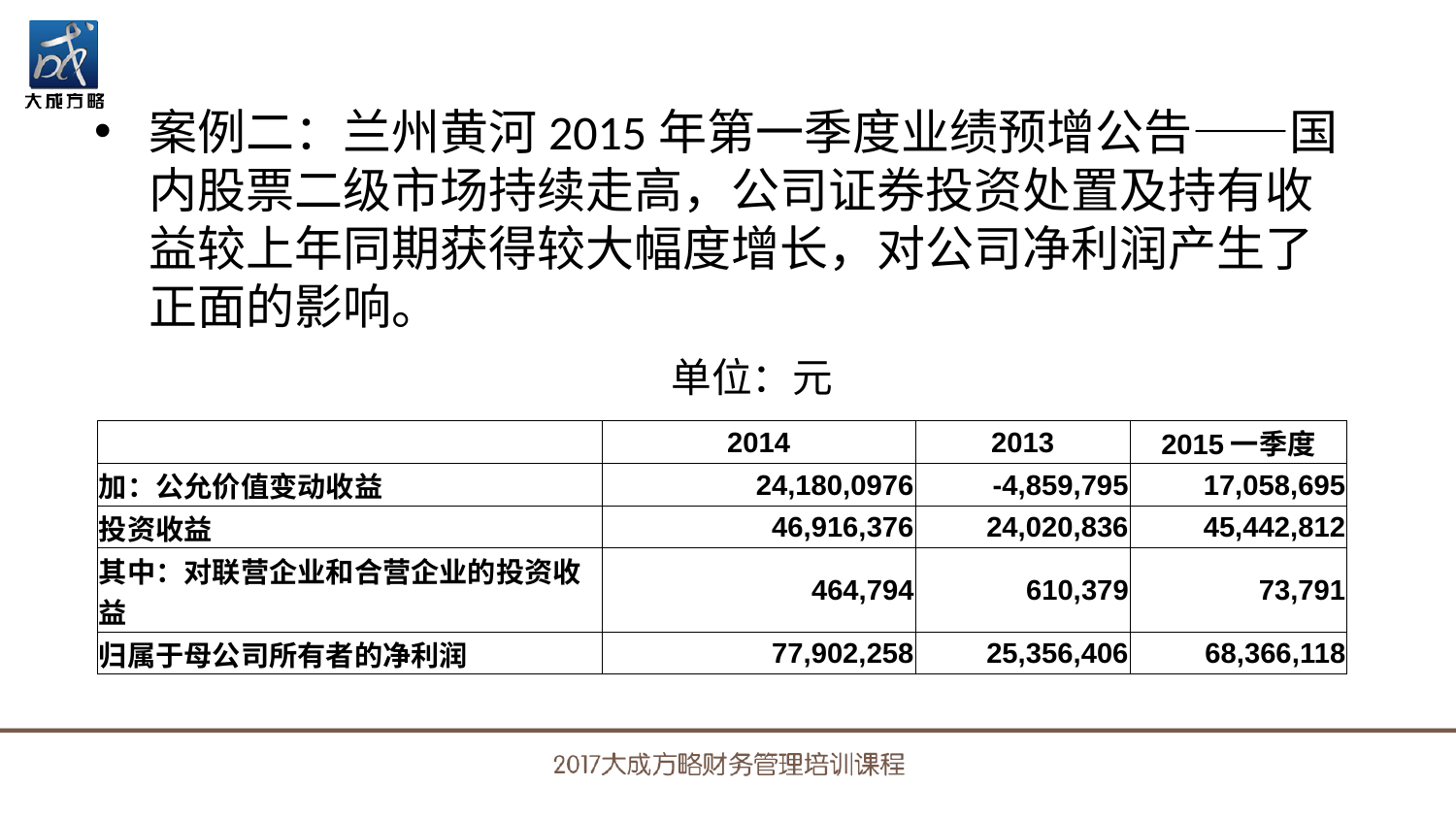

案例二：兰州黄河2015年第一季度业绩预增公告——国内股票二级市场持续走高，公司证券投资处置及持有收益较上年同期获得较大幅度增长，对公司净利润产生了正面的影响。
                                 　　　　 单位：元
|  | 2014 | 2013 | 2015一季度 |
| --- | --- | --- | --- |
| 加：公允价值变动收益 | 24,180,0976 | -4,859,795 | 17,058,695 |
| 投资收益 | 46,916,376 | 24,020,836 | 45,442,812 |
| 其中：对联营企业和合营企业的投资收益 | 464,794 | 610,379 | 73,791 |
| 归属于母公司所有者的净利润 | 77,902,258 | 25,356,406 | 68,366,118 |